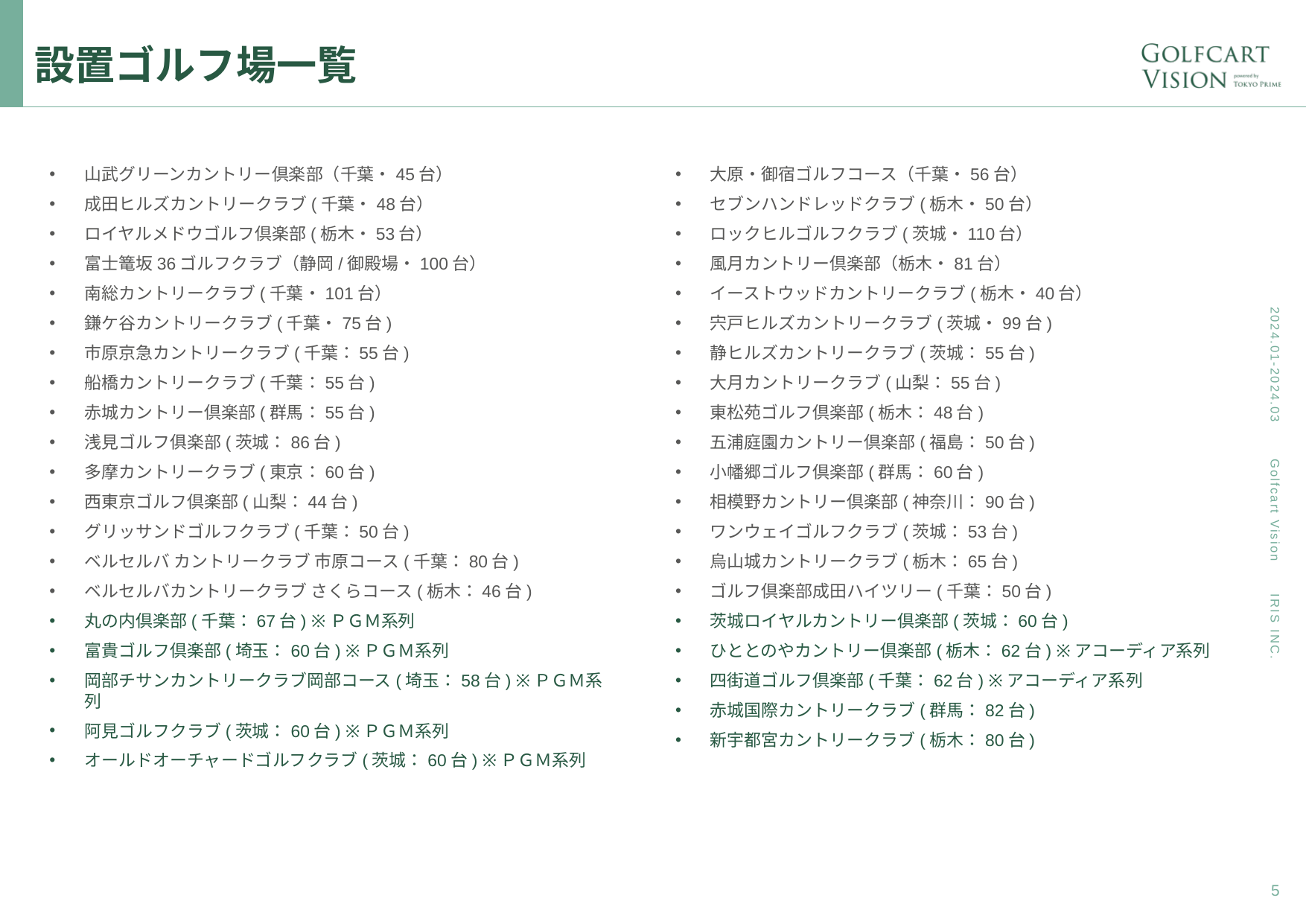

# 設置ゴルフ場一覧
大原・御宿ゴルフコース（千葉・56台）
セブンハンドレッドクラブ(栃木・50台）
ロックヒルゴルフクラブ(茨城・110台）
風月カントリー倶楽部（栃木・81台）
イーストウッドカントリークラブ(栃木・40台）
宍戸ヒルズカントリークラブ(茨城・99台)
静ヒルズカントリークラブ(茨城：55台)
大月カントリークラブ(山梨：55台)
東松苑ゴルフ倶楽部(栃木：48台)
五浦庭園カントリー倶楽部(福島：50台)
小幡郷ゴルフ倶楽部(群馬：60台)
相模野カントリー倶楽部(神奈川：90台)
ワンウェイゴルフクラブ(茨城：53台)
烏山城カントリークラブ(栃木：65台)
ゴルフ倶楽部成田ハイツリー(千葉：50台)
茨城ロイヤルカントリー倶楽部(茨城：60台)
ひととのやカントリー倶楽部(栃木：62台) ※アコーディア系列
四街道ゴルフ倶楽部(千葉：62台) ※アコーディア系列
赤城国際カントリークラブ(群馬：82台)
新宇都宮カントリークラブ(栃木：80台)

山武グリーンカントリー倶楽部（千葉・45台）
成田ヒルズカントリークラブ(千葉・48台）
ロイヤルメドウゴルフ倶楽部(栃木・53台）
富士篭坂36ゴルフクラブ（静岡/御殿場・100台）
南総カントリークラブ(千葉・101台）
鎌ケ谷カントリークラブ(千葉・75台)
市原京急カントリークラブ(千葉：55台)
船橋カントリークラブ(千葉：55台)
赤城カントリー倶楽部(群馬：55台)
浅見ゴルフ俱楽部(茨城：86台)
多摩カントリークラブ(東京：60台)
西東京ゴルフ倶楽部(山梨：44台)
グリッサンドゴルフクラブ(千葉：50台)
ベルセルバ カントリークラブ 市原コース(千葉：80台)
ベルセルバカントリークラブ さくらコース(栃木：46台)
丸の内倶楽部(千葉：67台) ※ＰＧＭ系列
富貴ゴルフ倶楽部(埼玉：60台) ※ＰＧＭ系列
岡部チサンカントリークラブ岡部コース(埼玉：58台) ※ＰＧＭ系列
阿見ゴルフクラブ(茨城：60台) ※ＰＧＭ系列
オールドオーチャードゴルフクラブ(茨城：60台) ※ＰＧＭ系列